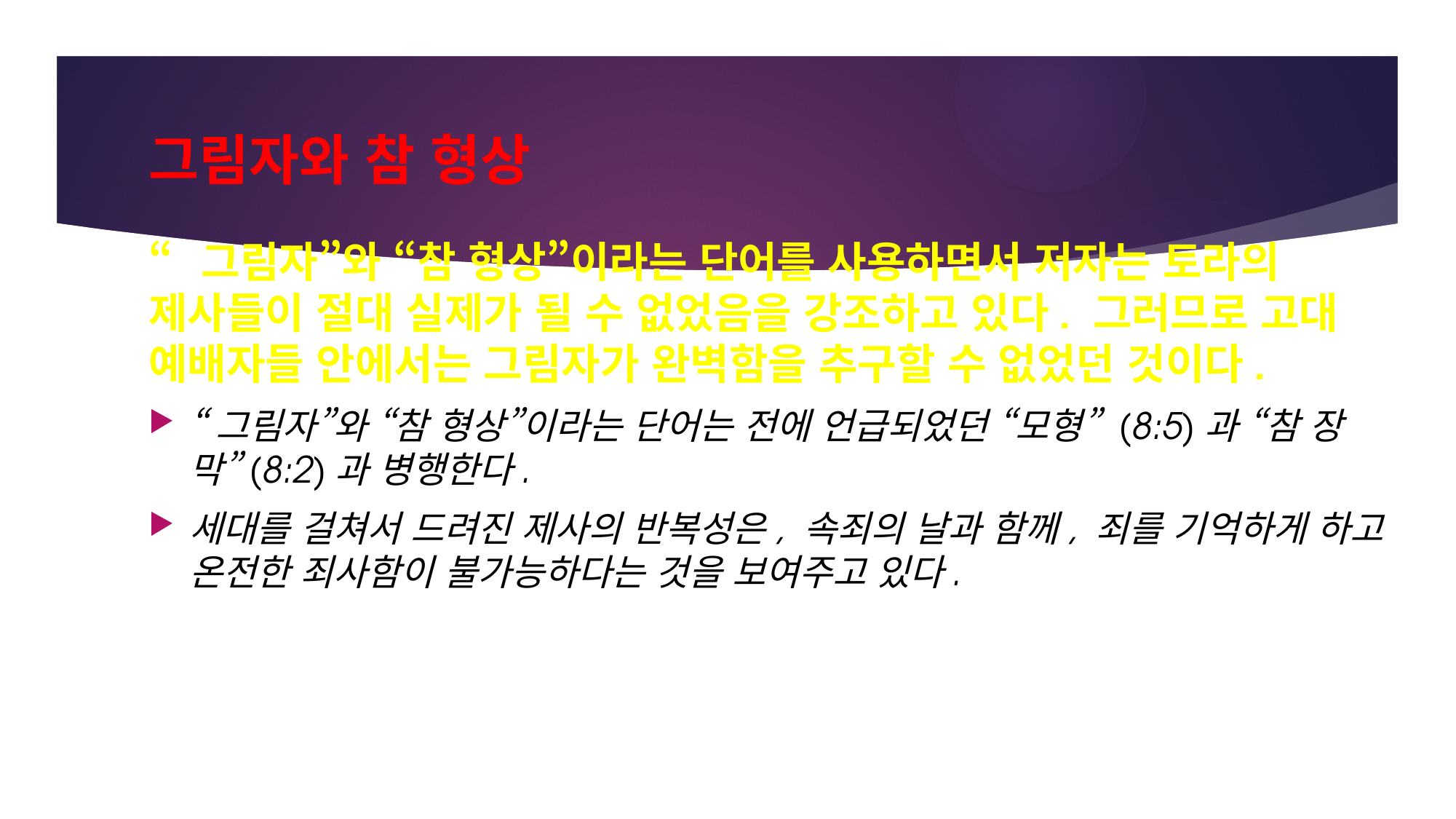

# 그림자와 참 형상
“그림자”와 “참 형상”이라는 단어를 사용하면서 저자는 토라의 제사들이 절대 실제가 될 수 없었음을 강조하고 있다. 그러므로 고대 예배자들 안에서는 그림자가 완벽함을 추구할 수 없었던 것이다.
“그림자”와 “참 형상”이라는 단어는 전에 언급되었던 “모형” (8:5)과 “참 장막”(8:2)과 병행한다.
세대를 걸쳐서 드려진 제사의 반복성은, 속죄의 날과 함께, 죄를 기억하게 하고 온전한 죄사함이 불가능하다는 것을 보여주고 있다.